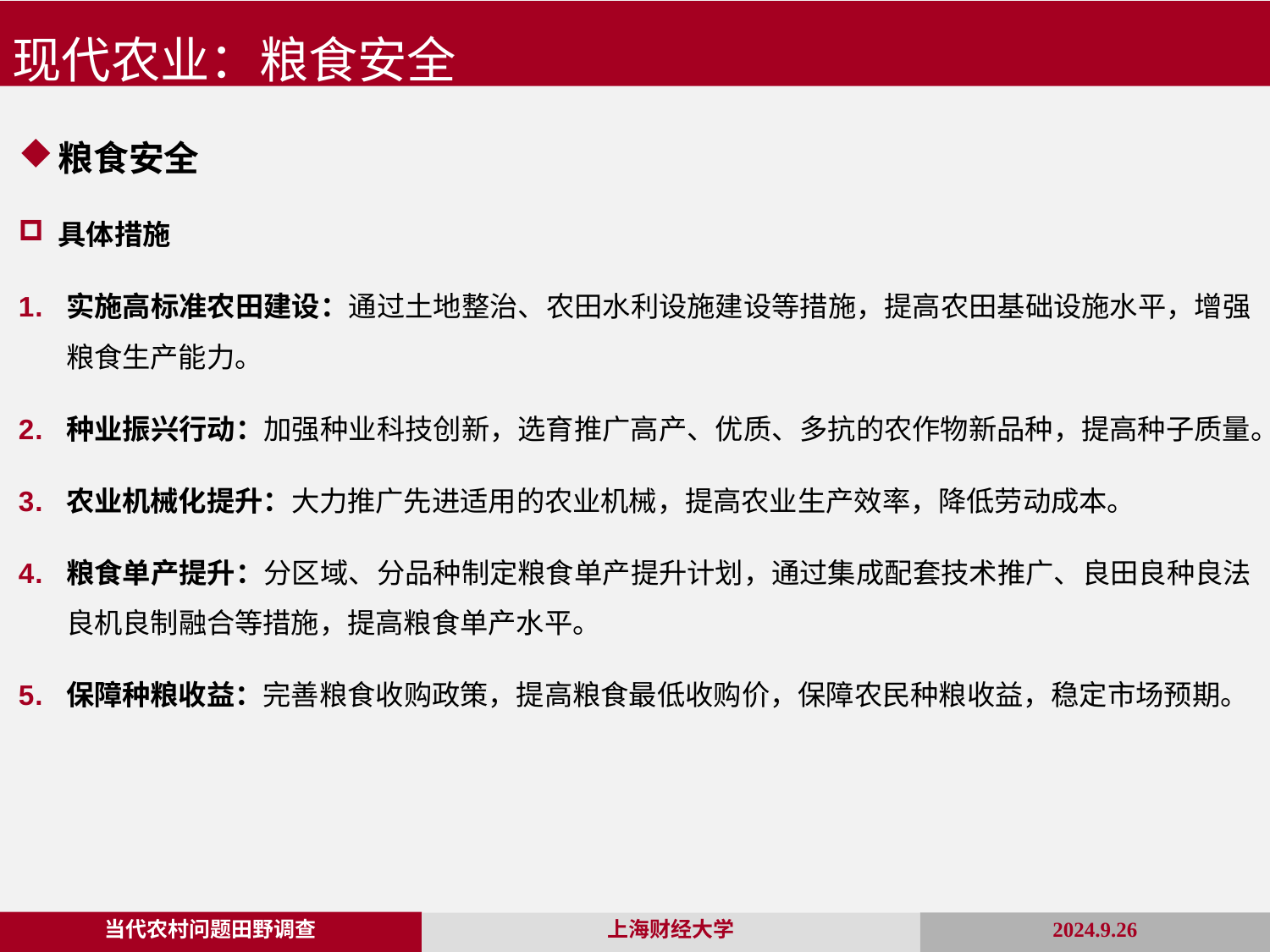

现代农业：粮食安全
粮食安全
具体措施
实施高标准农田建设：通过土地整治、农田水利设施建设等措施，提高农田基础设施水平，增强粮食生产能力。
种业振兴行动：加强种业科技创新，选育推广高产、优质、多抗的农作物新品种，提高种子质量。
农业机械化提升：大力推广先进适用的农业机械，提高农业生产效率，降低劳动成本。
粮食单产提升：分区域、分品种制定粮食单产提升计划，通过集成配套技术推广、良田良种良法良机良制融合等措施，提高粮食单产水平。
保障种粮收益：完善粮食收购政策，提高粮食最低收购价，保障农民种粮收益，稳定市场预期。
当代农村问题田野调查
2024.9.26
上海财经大学